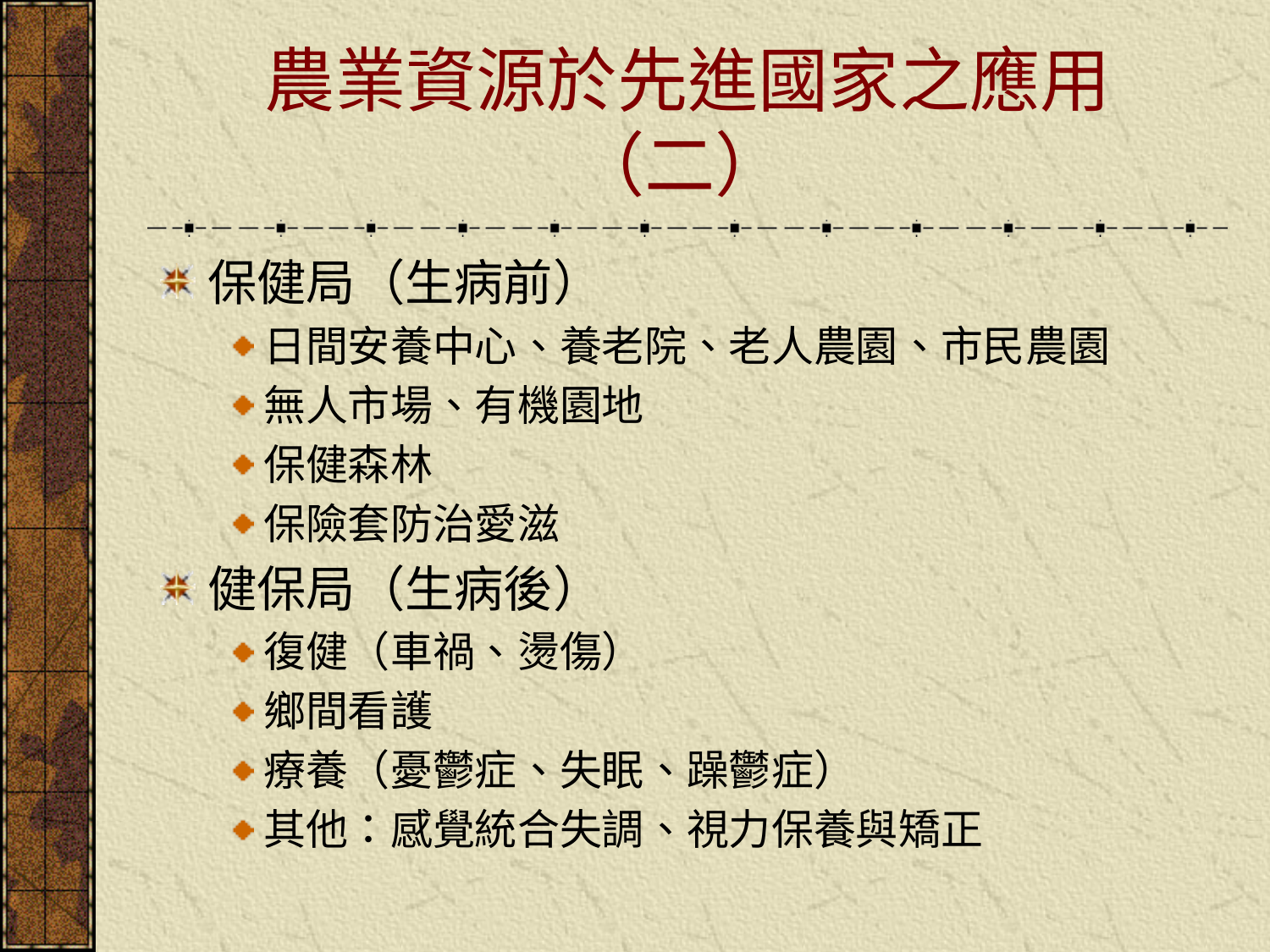

# 農業資源於先進國家之應用（二）
保健局（生病前）
日間安養中心、養老院、老人農園、市民農園
無人市場、有機園地
保健森林
保險套防治愛滋
健保局（生病後）
復健（車禍、燙傷）
鄉間看護
療養（憂鬱症、失眠、躁鬱症）
其他：感覺統合失調、視力保養與矯正